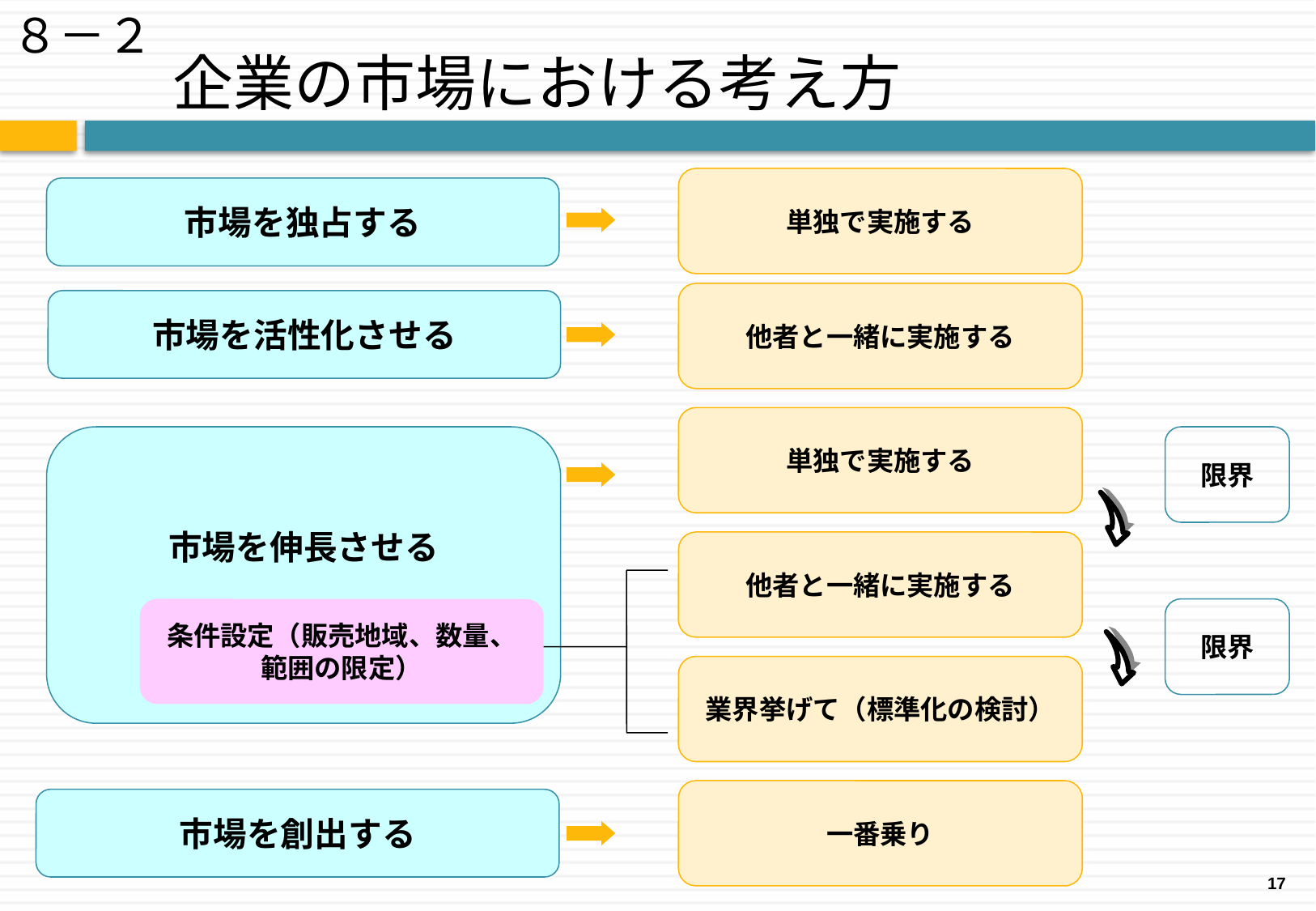

８－２
# 企業の市場における考え方
単独で実施する
市場を独占する

他者と一緒に実施する
市場を活性化させる

単独で実施する

市場を伸長させる
限界

他者と一緒に実施する

条件設定（販売地域、数量、
範囲の限定）
限界

業界挙げて（標準化の検討）

一番乗り
市場を創出する

17